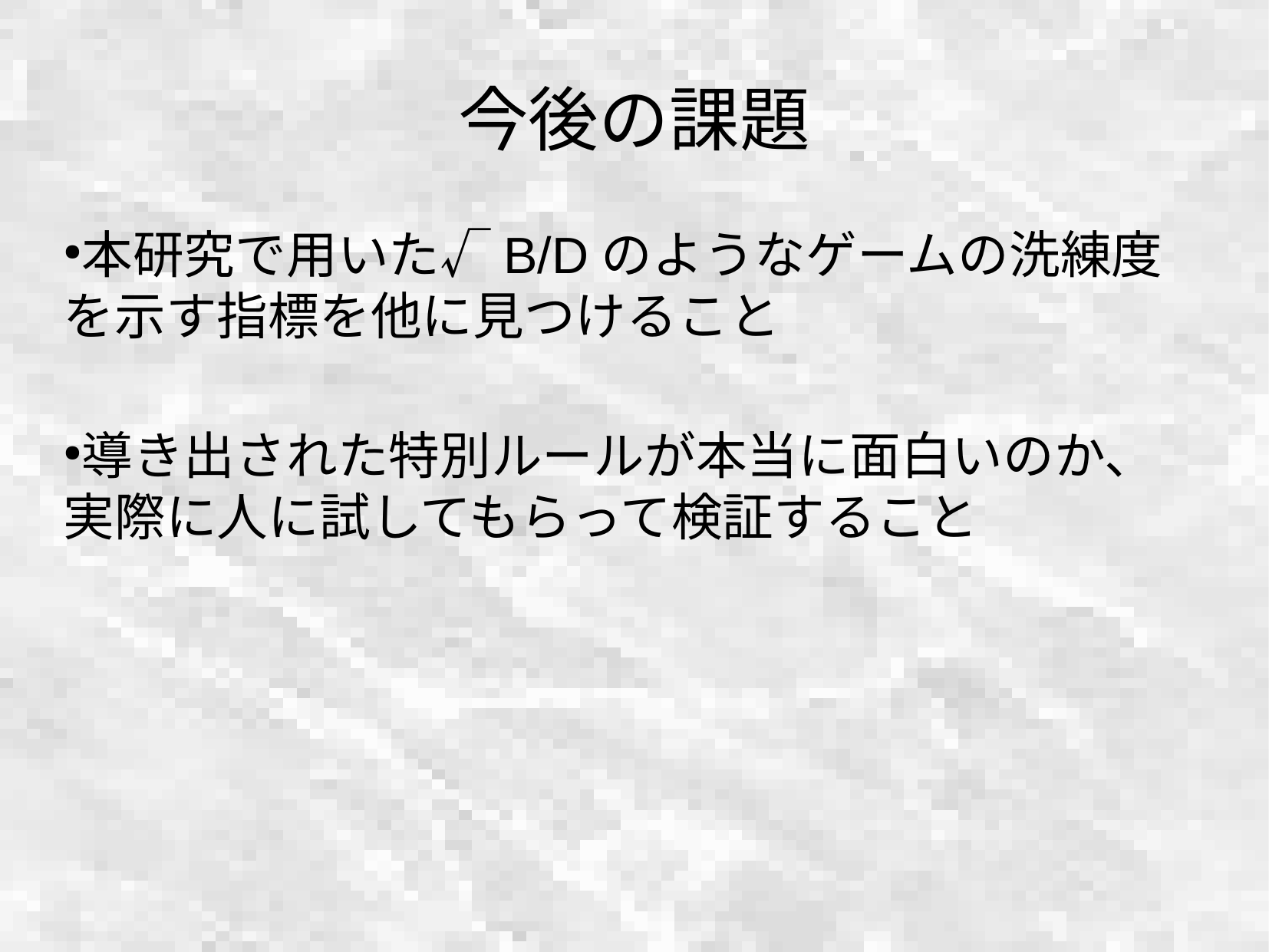

今後の課題
本研究で用いた√B/Dのようなゲームの洗練度を示す指標を他に見つけること
導き出された特別ルールが本当に面白いのか、実際に人に試してもらって検証すること